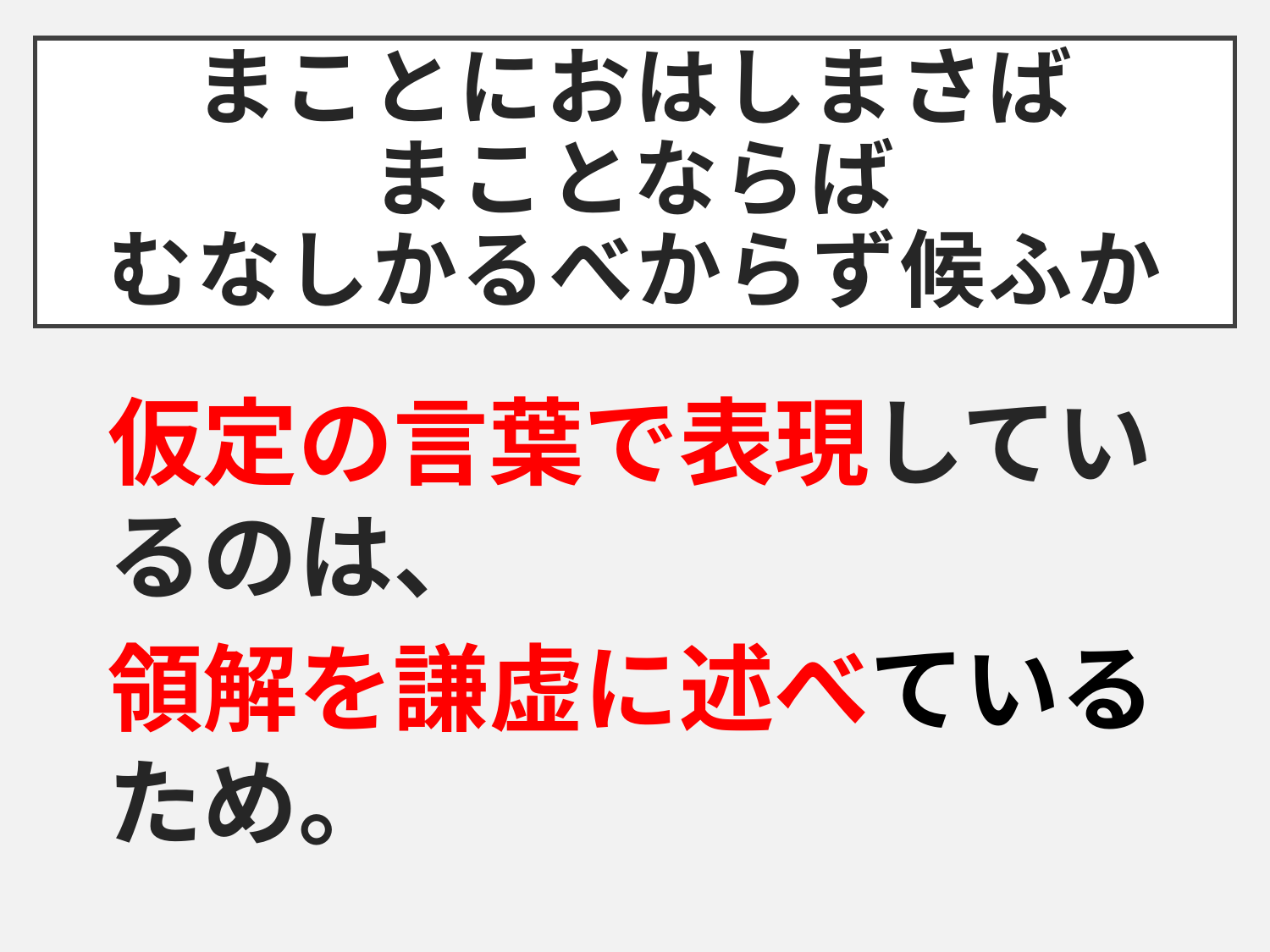

# まことにおはしまさば まことならば むなしかるべからず候ふか
仮定の言葉で表現しているのは、
領解を謙虚に述べているため。